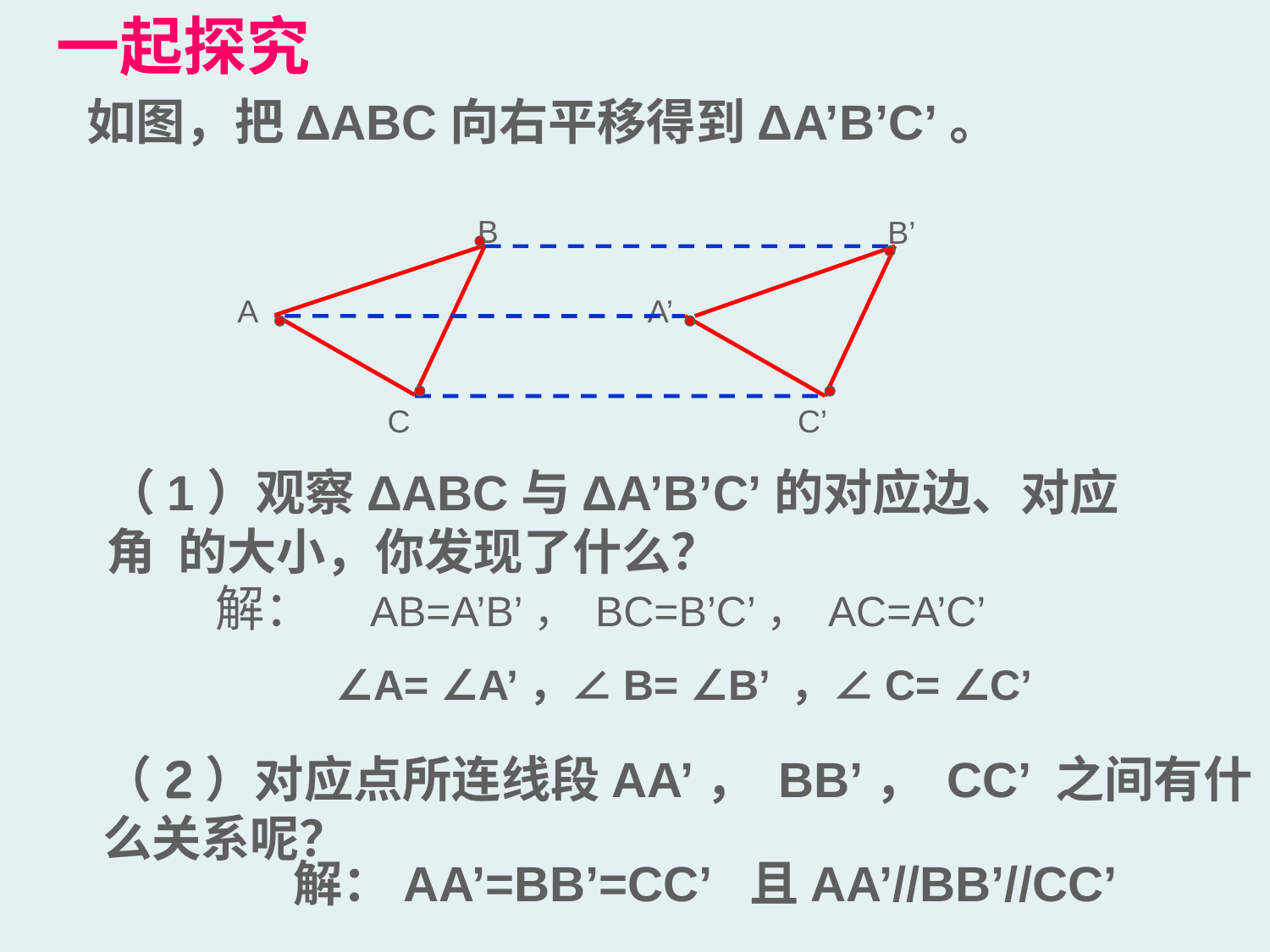

一起探究
如图，把ΔABC向右平移得到ΔA’B’C’。
B

A
C
B’

A’

C’

（1）观察ΔABC与ΔA’B’C’的对应边、对应角  的大小，你发现了什么？
  解：    AB=A’B’， BC=B’C’， AC=A’C’
             ∠A= ∠A’，∠B= ∠B’ ，∠C= ∠C’
（2）对应点所连线段AA’， BB’， CC’ 之间有什么关系呢？
解：AA’=BB’=CC’  且AA’//BB’//CC’